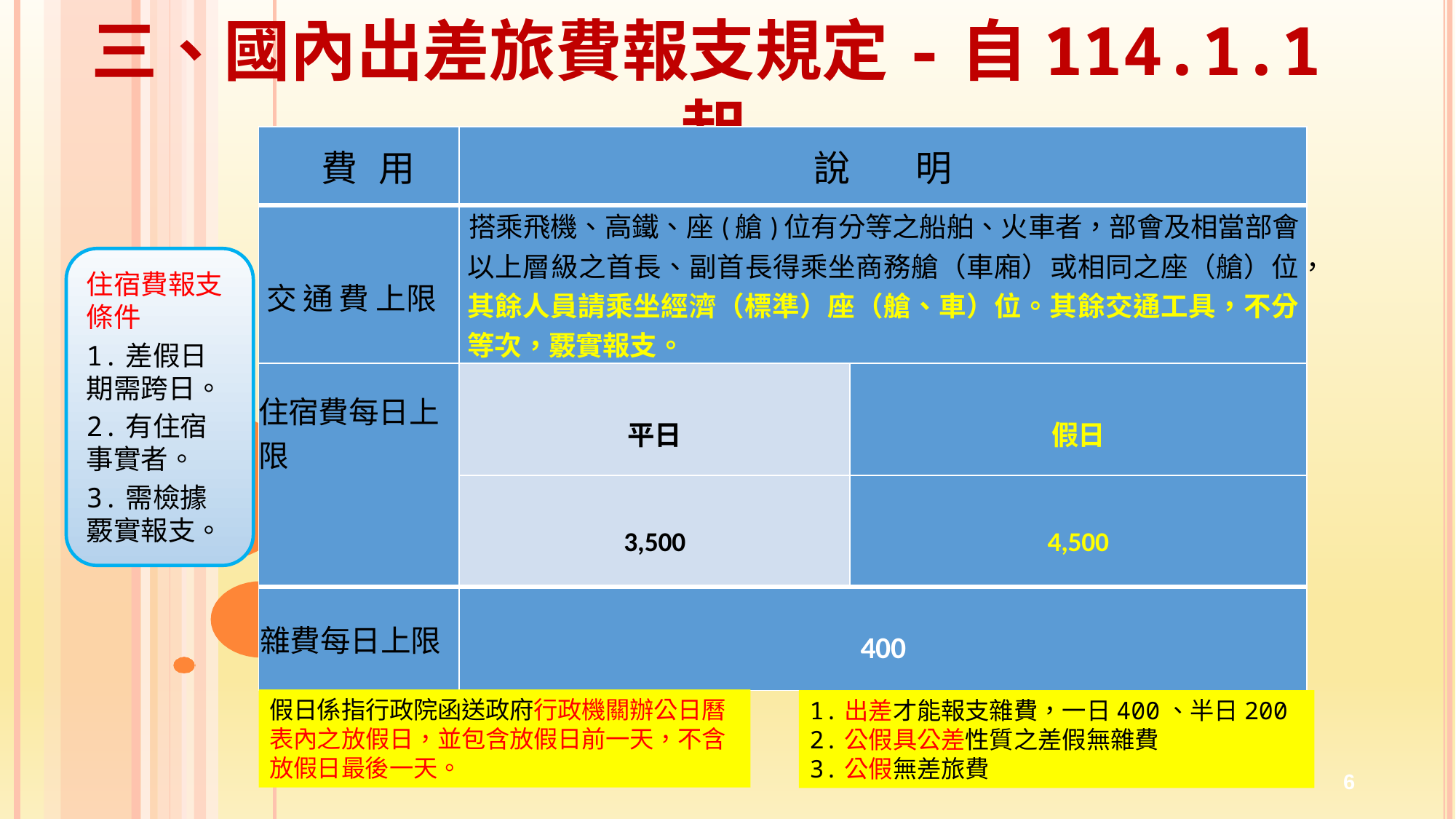

# 三、國內出差旅費報支規定-自114.1.1起
| 費 用 | 說 明 |  |
| --- | --- | --- |
| 交通費 上限 | 搭乘飛機、高鐵、座(艙)位有分等之船舶、火車者，部會及相當部會以上層級之首長、副首長得乘坐商務艙（車廂）或相同之座（艙）位，其餘人員請乘坐經濟（標準）座（艙、車）位。其餘交通工具，不分等次，覈實報支。 |  |
| 住宿費每日上限 | 平日 | 假日 |
|  | 3,500 | 4,500 |
| 雜費每日上限 | 400 |  |

住宿費報支條件
1.差假日期需跨日。
2.有住宿事實者。
3.需檢據覈實報支。
3
假日係指行政院函送政府行政機關辦公日曆表內之放假日，並包含放假日前一天，不含放假日最後一天。
1.出差才能報支雜費，一日400、半日200
2.公假具公差性質之差假無雜費
3.公假無差旅費
6